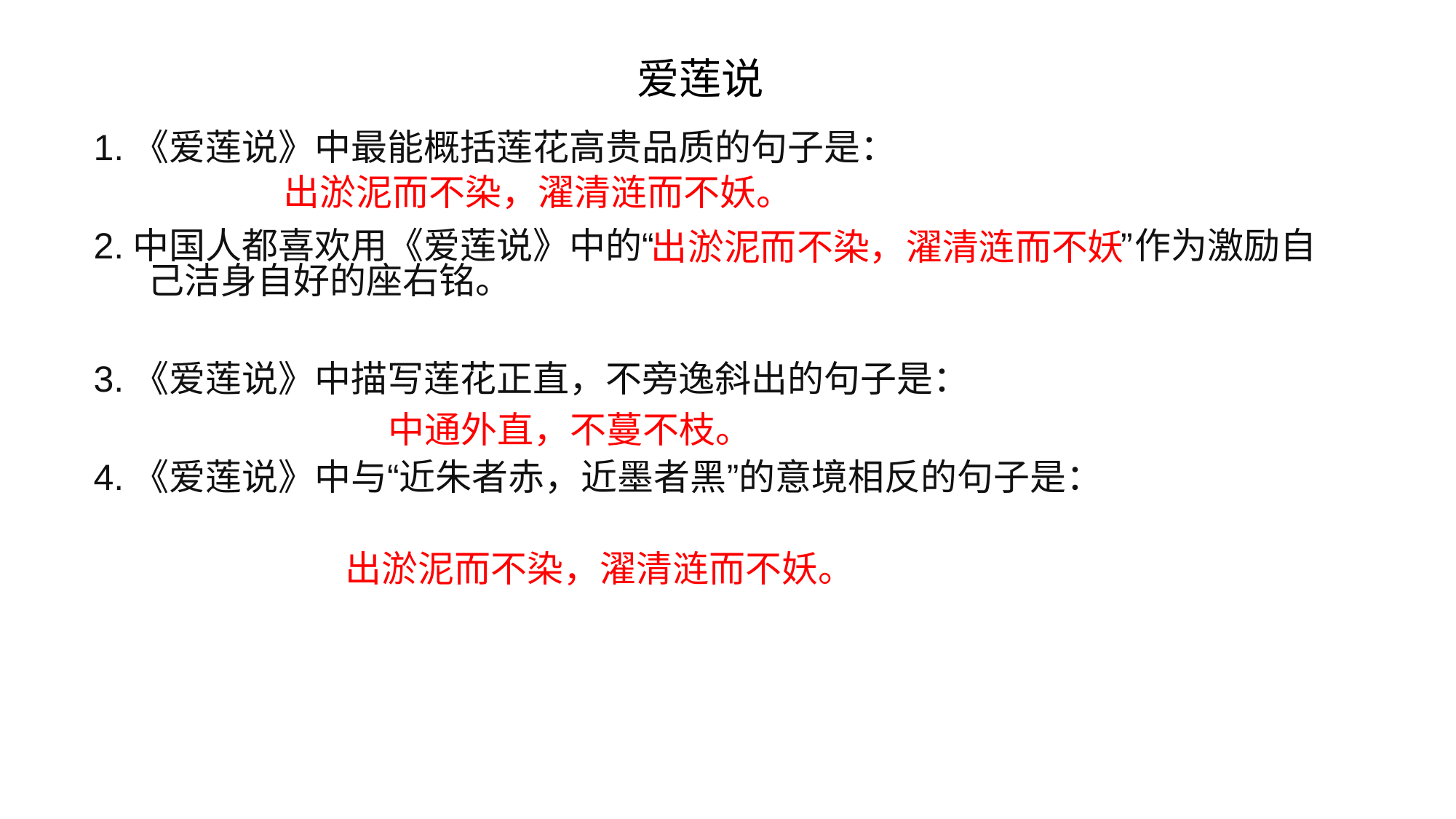

# 爱莲说
1.《爱莲说》中最能概括莲花高贵品质的句子是：

2.中国人都喜欢用《爱莲说》中的“                                              ”作为激励自己洁身自好的座右铭。

3.《爱莲说》中描写莲花正直，不旁逸斜出的句子是：

4.《爱莲说》中与“近朱者赤，近墨者黑”的意境相反的句子是：

出淤泥而不染，濯清涟而不妖。
出淤泥而不染，濯清涟而不妖
中通外直，不蔓不枝。
出淤泥而不染，濯清涟而不妖。